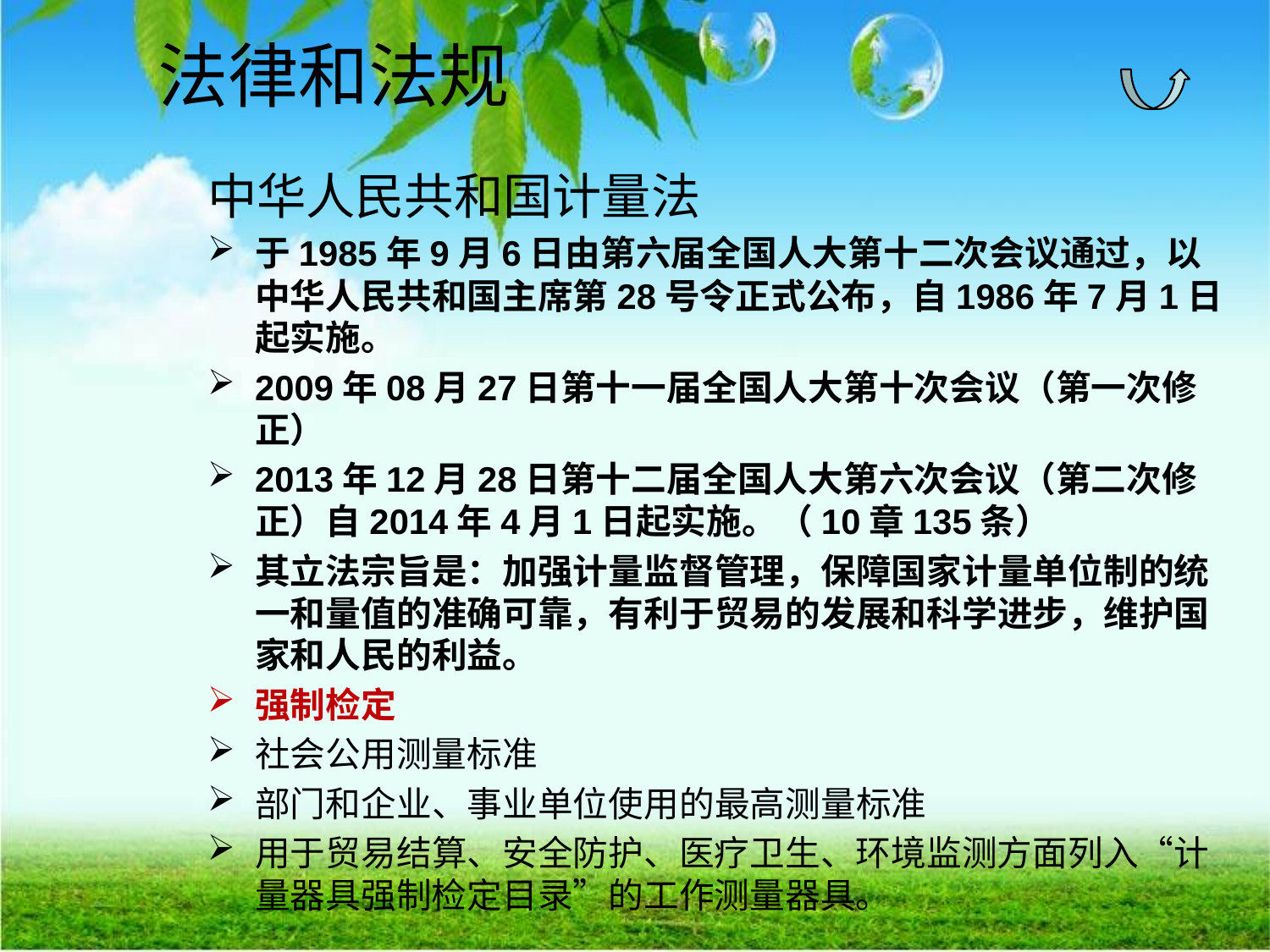

# 法律和法规

中华人民共和国计量法
于1985年9月6日由第六届全国人大第十二次会议通过，以中华人民共和国主席第28号令正式公布，自1986年7月1日起实施。
2009年08月27日第十一届全国人大第十次会议（第一次修正）
2013年12月28日第十二届全国人大第六次会议（第二次修正）自2014年4月1日起实施。（10章135条）
其立法宗旨是：加强计量监督管理，保障国家计量单位制的统一和量值的准确可靠，有利于贸易的发展和科学进步，维护国家和人民的利益。
强制检定
社会公用测量标准
部门和企业、事业单位使用的最高测量标准
用于贸易结算、安全防护、医疗卫生、环境监测方面列入“计量器具强制检定目录”的工作测量器具。